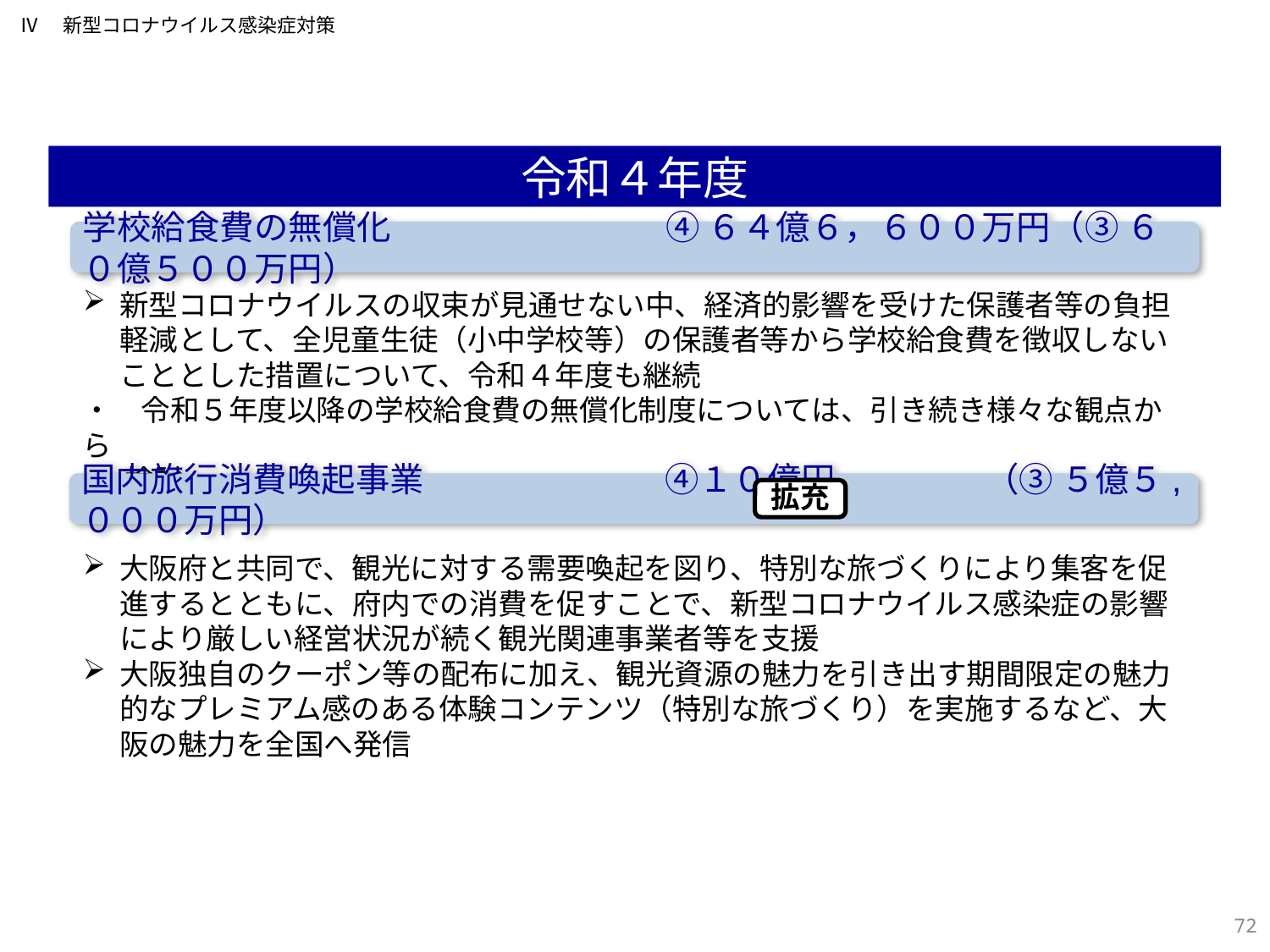

Ⅳ　新型コロナウイルス感染症対策
令和４年度
学校給食費の無償化　　　　　　　　④ ６４億６，６００万円（③ ６０億５００万円）

新型コロナウイルスの収束が見通せない中、経済的影響を受けた保護者等の負担軽減として、全児童生徒（小中学校等）の保護者等から学校給食費を徴収しないこととした措置について、令和４年度も継続
・　令和５年度以降の学校給食費の無償化制度については、引き続き様々な観点から
　  検討
国内旅行消費喚起事業　　　　　　　④１０億円　      　　（③ ５億５,０００万円）
拡充
大阪府と共同で、観光に対する需要喚起を図り、特別な旅づくりにより集客を促進するとともに、府内での消費を促すことで、新型コロナウイルス感染症の影響により厳しい経営状況が続く観光関連事業者等を支援
大阪独自のクーポン等の配布に加え、観光資源の魅力を引き出す期間限定の魅力的なプレミアム感のある体験コンテンツ（特別な旅づくり）を実施するなど、大阪の魅力を全国へ発信
72